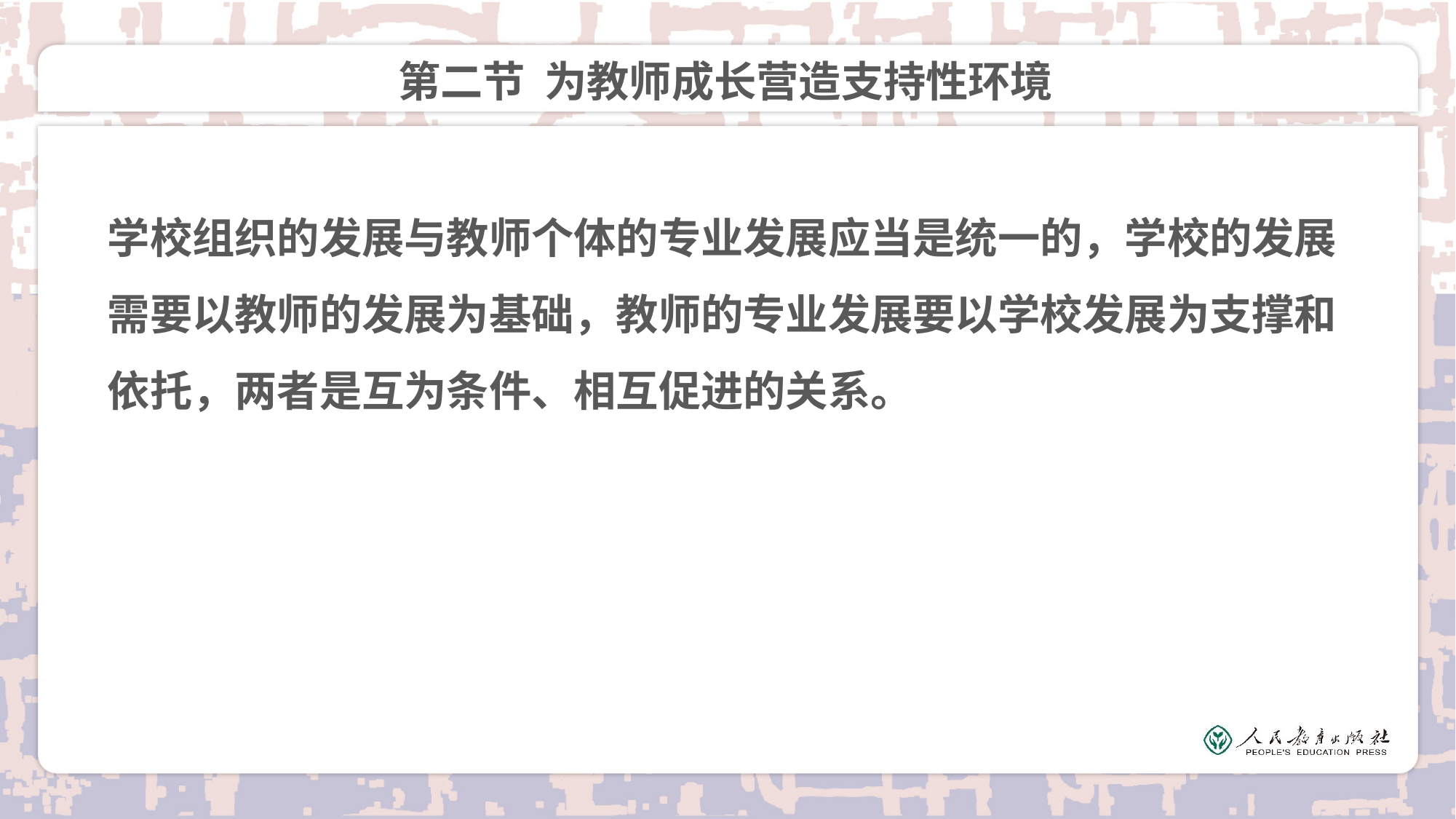

# 第二节  为教师成长营造支持性环境
学校组织的发展与教师个体的专业发展应当是统一的，学校的发展需要以教师的发展为基础，教师的专业发展要以学校发展为支撑和依托，两者是互为条件、相互促进的关系。